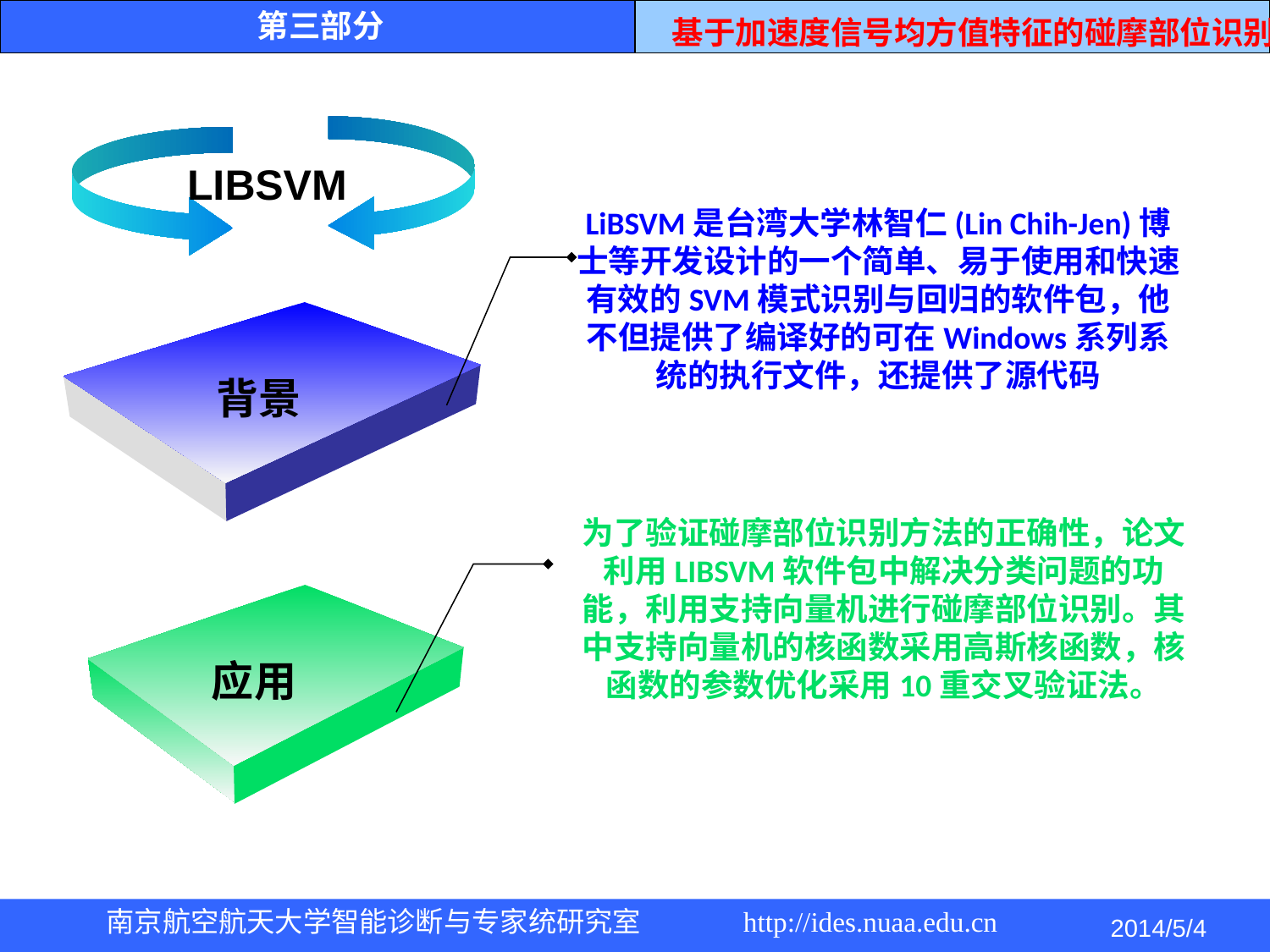

第三部分
基于加速度信号均方值特征的碰摩部位识别

LIBSVM
LiBSVM是台湾大学林智仁(Lin Chih-Jen)博士等开发设计的一个简单、易于使用和快速有效的SVM模式识别与回归的软件包，他不但提供了编译好的可在Windows系列系统的执行文件，还提供了源代码

背景
为了验证碰摩部位识别方法的正确性，论文利用LIBSVM软件包中解决分类问题的功能，利用支持向量机进行碰摩部位识别。其中支持向量机的核函数采用高斯核函数，核函数的参数优化采用10重交叉验证法。
应用
南京航空航天大学智能诊断与专家统研究室               http://ides.nuaa.edu.cn

2014/5/4